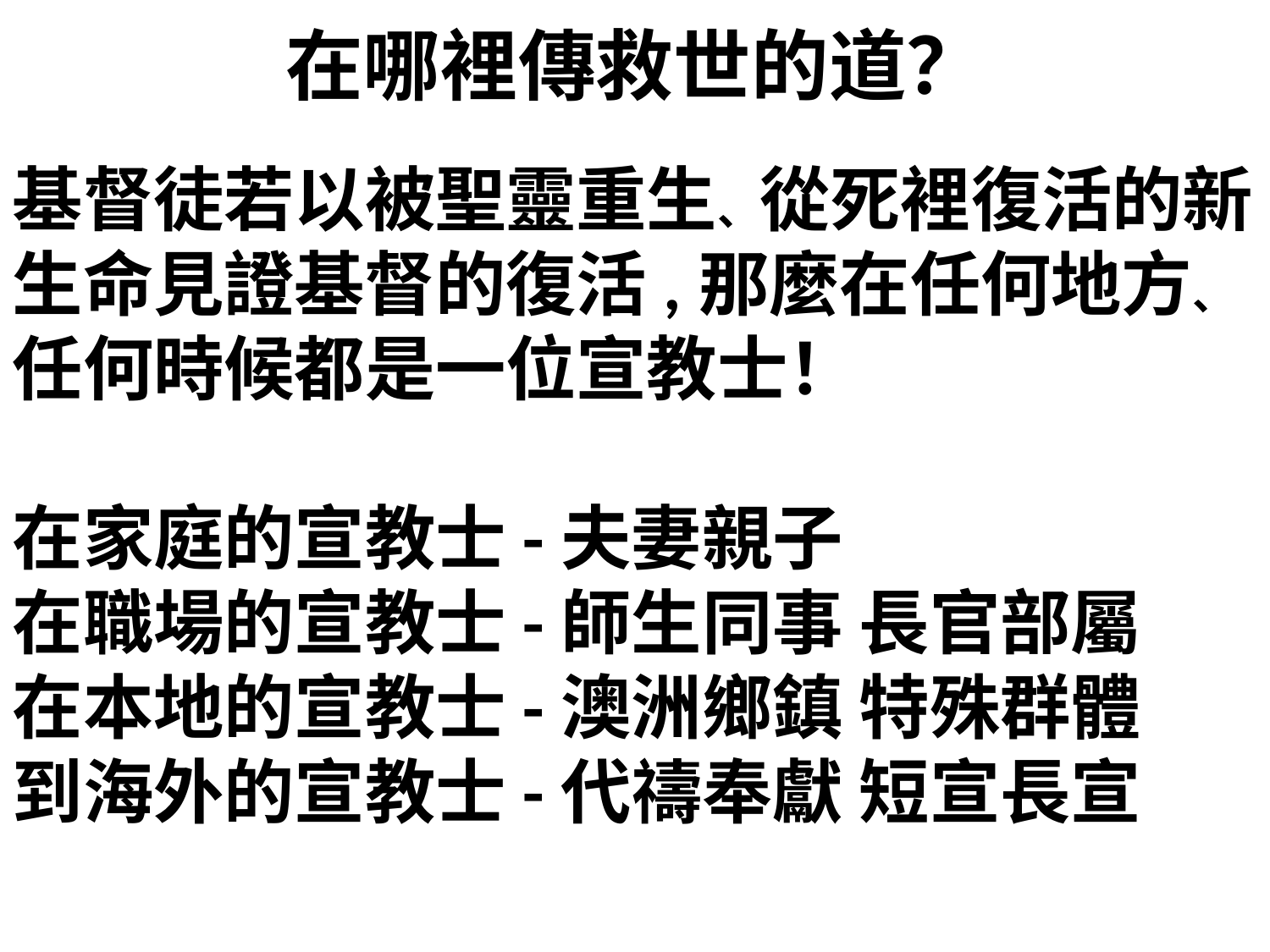

在哪裡傳救世的道？
基督徒若以被聖靈重生、從死裡復活的新生命見證基督的復活,那麼在任何地方、任何時候都是一位宣教士！

在家庭的宣教士-夫妻親子
在職場的宣教士-師生同事 長官部屬
在本地的宣教士-澳洲鄉鎮 特殊群體
到海外的宣教士-代禱奉獻 短宣長宣